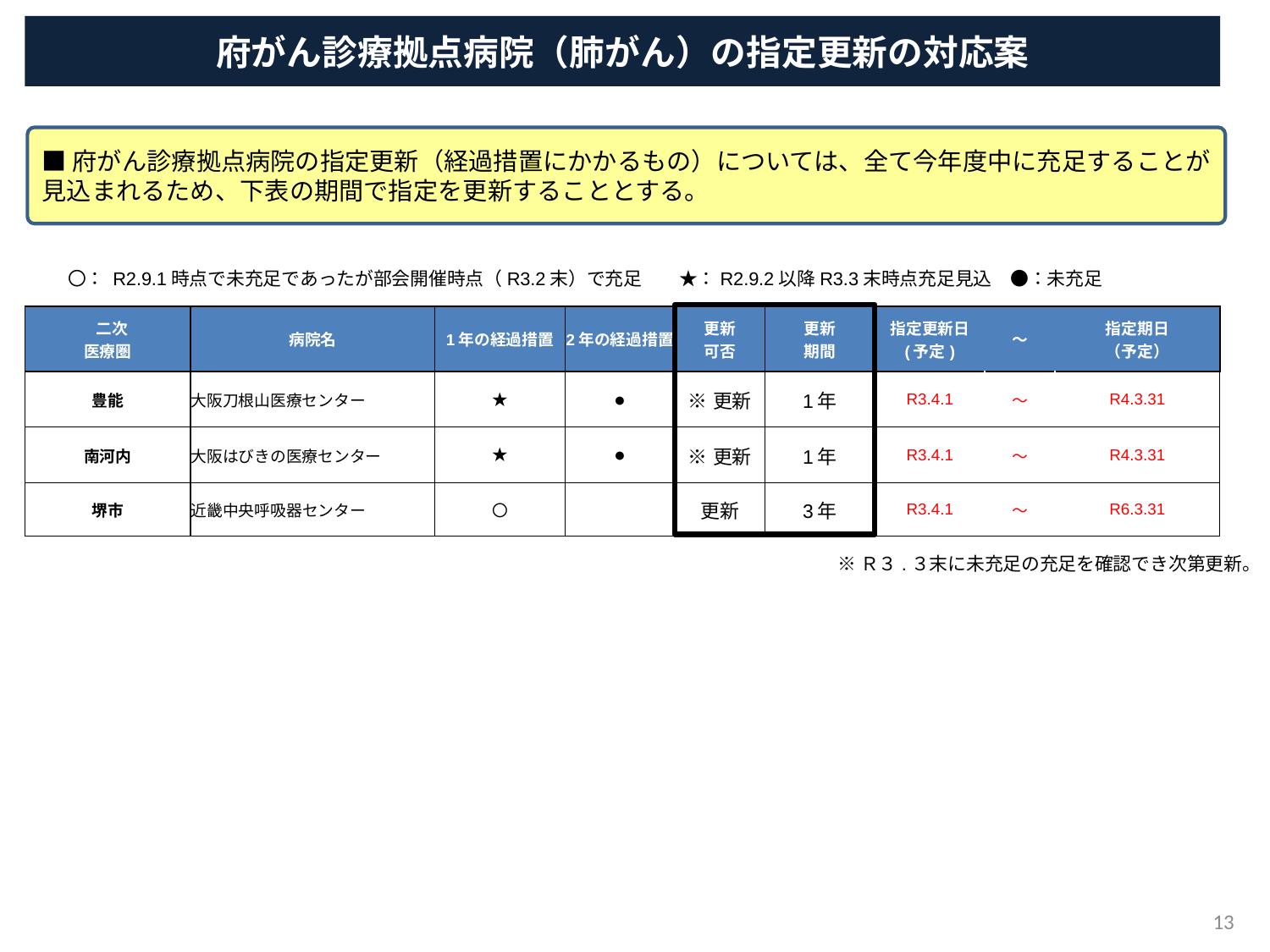

府がん診療拠点病院（肺がん）の指定更新の対応案
■府がん診療拠点病院の指定更新（経過措置にかかるもの）については、全て今年度中に充足することが見込まれるため、下表の期間で指定を更新することとする。
　　　〇： R2.9.1時点で未充足であったが部会開催時点（R3.2末）で充足　　★：R2.9.2以降R3.3末時点充足見込　●：未充足

| 二次 医療圏 | 病院名 | 1年の経過措置 | 2年の経過措置 | 更新 可否 | 更新 期間 | 指定更新日 (予定) | ～ | 指定期日 （予定） |
| --- | --- | --- | --- | --- | --- | --- | --- | --- |
| 豊能 | 大阪刀根山医療センター | ★ | ● | ※更新 | 1年 | R3.4.1 | ～ | R4.3.31 |
| 南河内 | 大阪はびきの医療センター | ★ | ● | ※更新 | 1年 | R3.4.1 | ～ | R4.3.31 |
| 堺市 | 近畿中央呼吸器センター | 〇 |  | 更新 | 3年 | R3.4.1 | ～ | R6.3.31 |
※Ｒ３.３末に未充足の充足を確認でき次第更新。
13